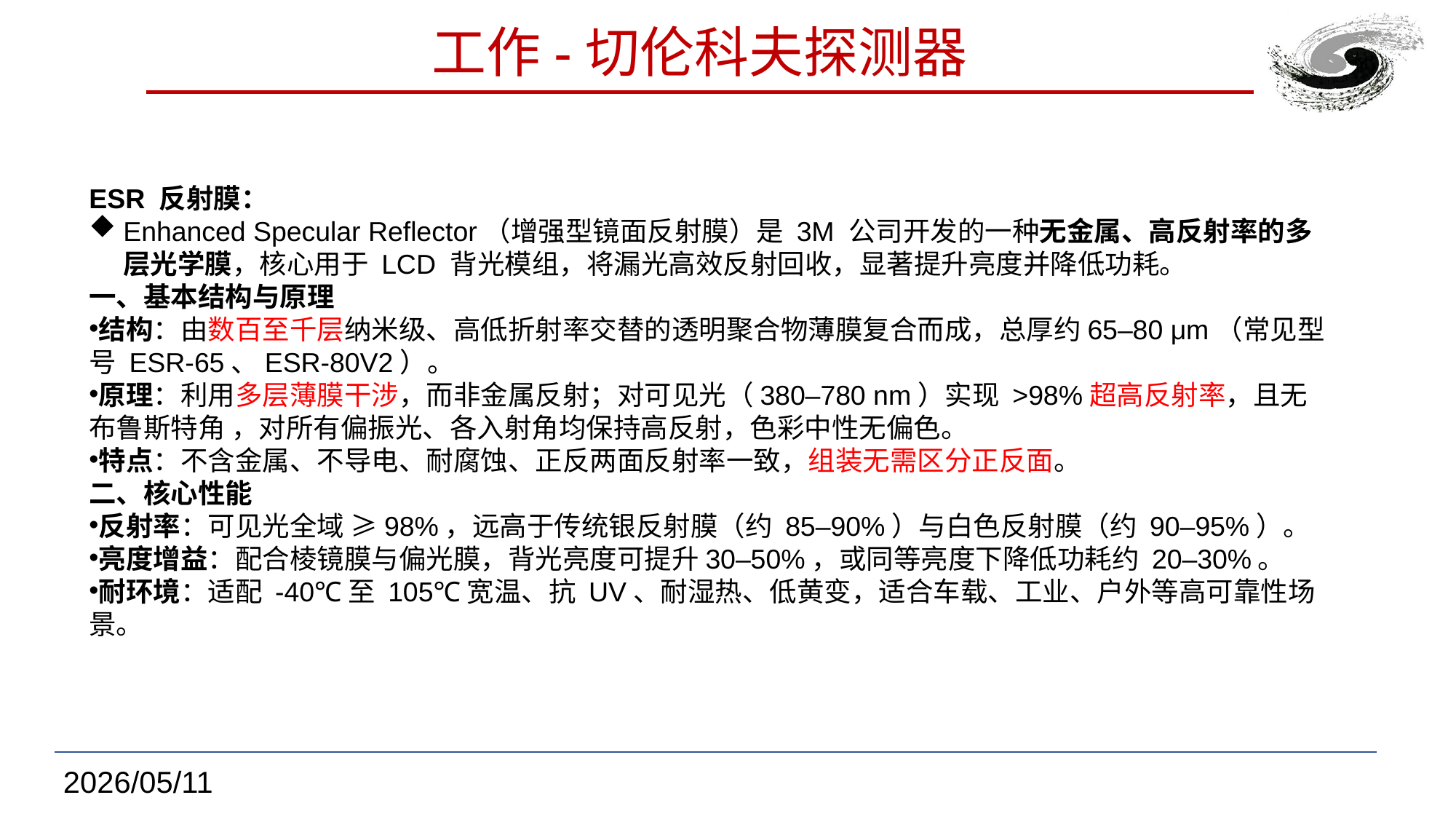

# 工作-切伦科夫探测器
ESR 反射膜：
Enhanced Specular Reflector（增强型镜面反射膜）是 3M 公司开发的一种无金属、高反射率的多层光学膜，核心用于 LCD 背光模组，将漏光高效反射回收，显著提升亮度并降低功耗。
一、基本结构与原理
结构：由数百至千层纳米级、高低折射率交替的透明聚合物薄膜复合而成，总厚约65–80 μm（常见型号 ESR-65、ESR-80V2）。
原理：利用多层薄膜干涉，而非金属反射；对可见光（380–780 nm）实现 >98%超高反射率，且无布鲁斯特角 ，对所有偏振光、各入射角均保持高反射，色彩中性无偏色。
特点：不含金属、不导电、耐腐蚀、正反两面反射率一致，组装无需区分正反面。
二、核心性能
反射率：可见光全域 ≥98%，远高于传统银反射膜（约 85–90%）与白色反射膜（约 90–95%）。
亮度增益：配合棱镜膜与偏光膜，背光亮度可提升30–50%，或同等亮度下降低功耗约 20–30%。
耐环境：适配 -40℃至 105℃宽温、抗 UV、耐湿热、低黄变，适合车载、工业、户外等高可靠性场景。
2026/05/11